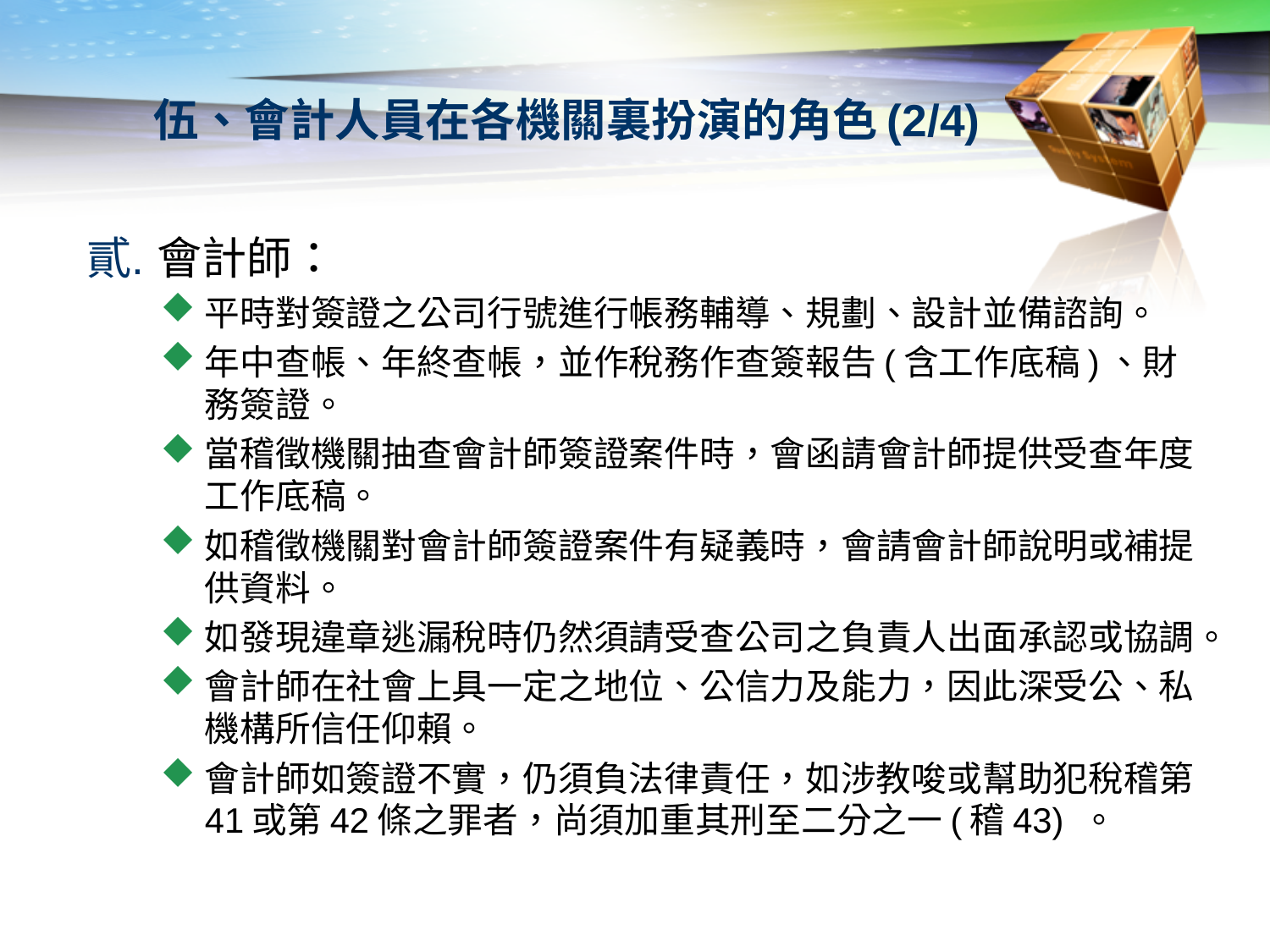

# 伍、會計人員在各機關裏扮演的角色(2/4)
會計師：
平時對簽證之公司行號進行帳務輔導、規劃、設計並備諮詢。
年中查帳、年終查帳，並作稅務作查簽報告(含工作底稿)、財務簽證。
當稽徵機關抽查會計師簽證案件時，會函請會計師提供受查年度工作底稿。
如稽徵機關對會計師簽證案件有疑義時，會請會計師說明或補提供資料。
如發現違章逃漏稅時仍然須請受查公司之負責人出面承認或協調。
會計師在社會上具一定之地位、公信力及能力，因此深受公、私機構所信任仰賴。
會計師如簽證不實，仍須負法律責任，如涉教唆或幫助犯稅稽第41或第42條之罪者，尚須加重其刑至二分之一(稽43) 。